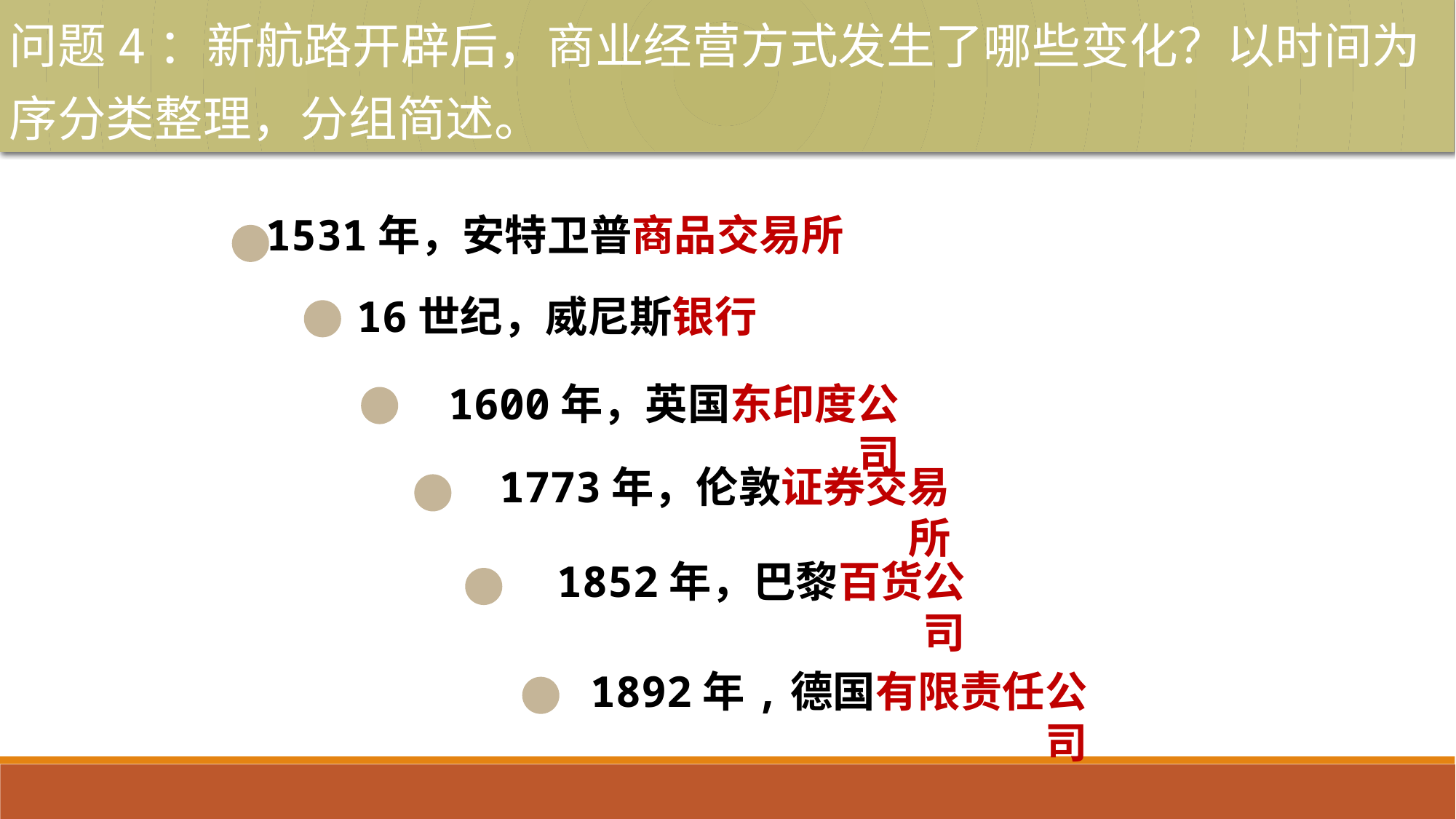

问题4：新航路开辟后，商业经营方式发生了哪些变化？以时间为序分类整理，分组简述。
1531年，安特卫普商品交易所

16世纪，威尼斯银行

1600年，英国东印度公司

1773年，伦敦证券交易所

1852年，巴黎百货公司

1892年,德国有限责任公司